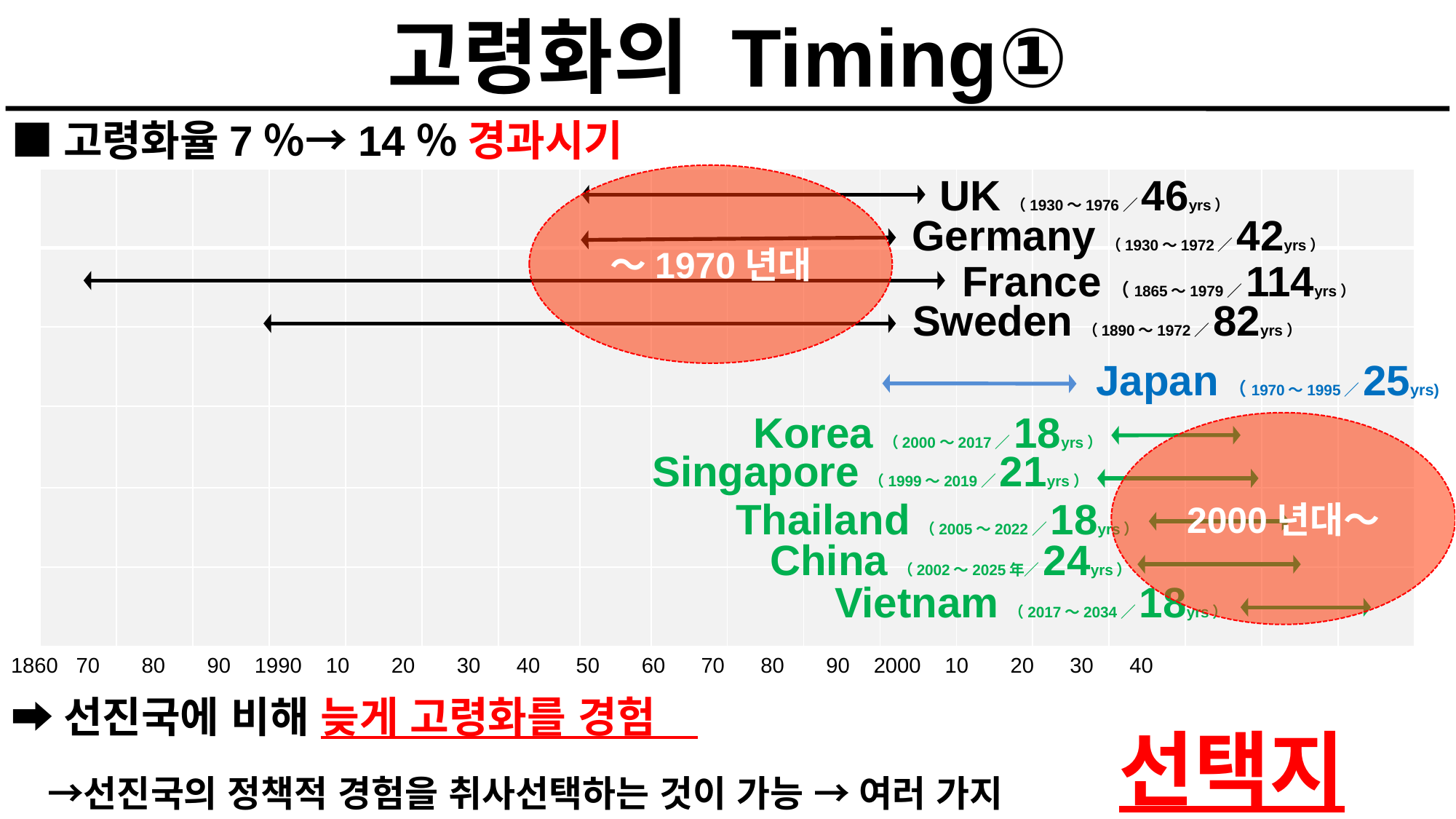

고령화의 Timing①
■고령화율7％→14％ 경과시기

～1970년대
|  |  |  |  |  |  |  |  |  |  |  |  |  |  |  |  |  |  |
| --- | --- | --- | --- | --- | --- | --- | --- | --- | --- | --- | --- | --- | --- | --- | --- | --- | --- |
|  |  |  |  |  |  |  |  |  |  |  |  |  |  |  |  |  |  |
|  |  |  |  |  |  |  |  |  |  |  |  |  |  |  |  |  |  |
|  |  |  |  |  |  |  |  |  |  |  |  |  |  |  |  |  |  |
|  |  |  |  |  |  |  |  |  |  |  |  |  |  |  |  |  |  |
|  |  |  |  |  |  |  |  |  |  |  |  |  |  |  |  |  |  |
UK（1930～1976／46yrs）
Germany（1930～1972／42yrs）
France（1865～1979／114yrs）
Sweden（1890～1972／82yrs）
Japan（1970～1995／25yrs)
Korea（2000～2017／18yrs）
2000년대～
Singapore（1999～2019／21yrs）
Thailand（2005～2022／18yrs）
China（2002～2025年／24yrs）
Vietnam（2017～2034／18yrs）
1860   70       80       90    1990    10       20       30      40      50       60      70      80       90    2000    10       20      30      40
➡선진국에 비해 늦게 고령화를 경험
　→선진국의 정책적 경험을 취사선택하는 것이 가능 → 여러 가지 선택지
선택지